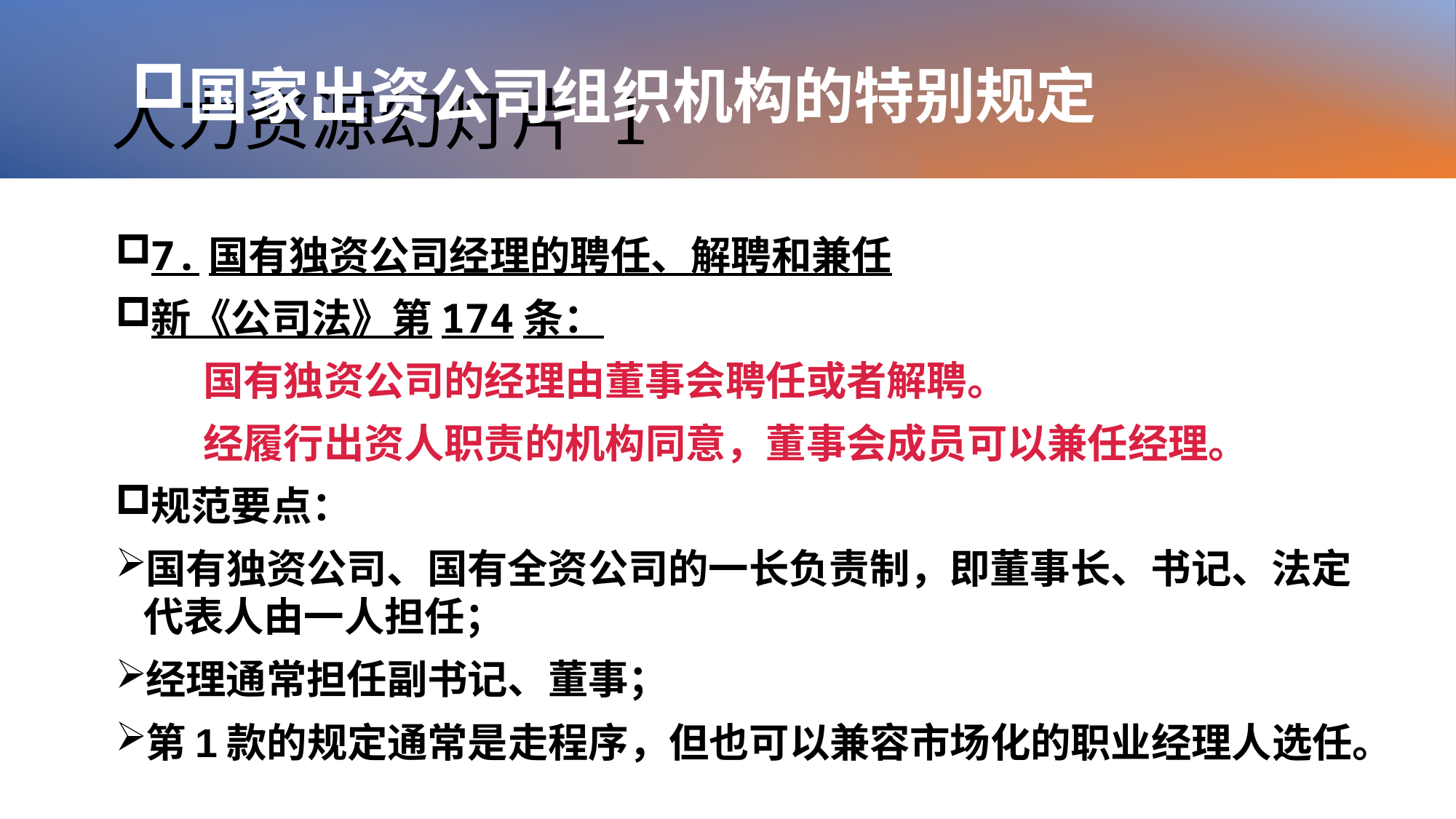

# 人力资源幻灯片 1
国家出资公司组织机构的特别规定
7.国有独资公司经理的聘任、解聘和兼任
新《公司法》第174条：
国有独资公司的经理由董事会聘任或者解聘。
经履行出资人职责的机构同意，董事会成员可以兼任经理。
规范要点：
国有独资公司、国有全资公司的一长负责制，即董事长、书记、法定代表人由一人担任；
经理通常担任副书记、董事；
第1款的规定通常是走程序，但也可以兼容市场化的职业经理人选任。